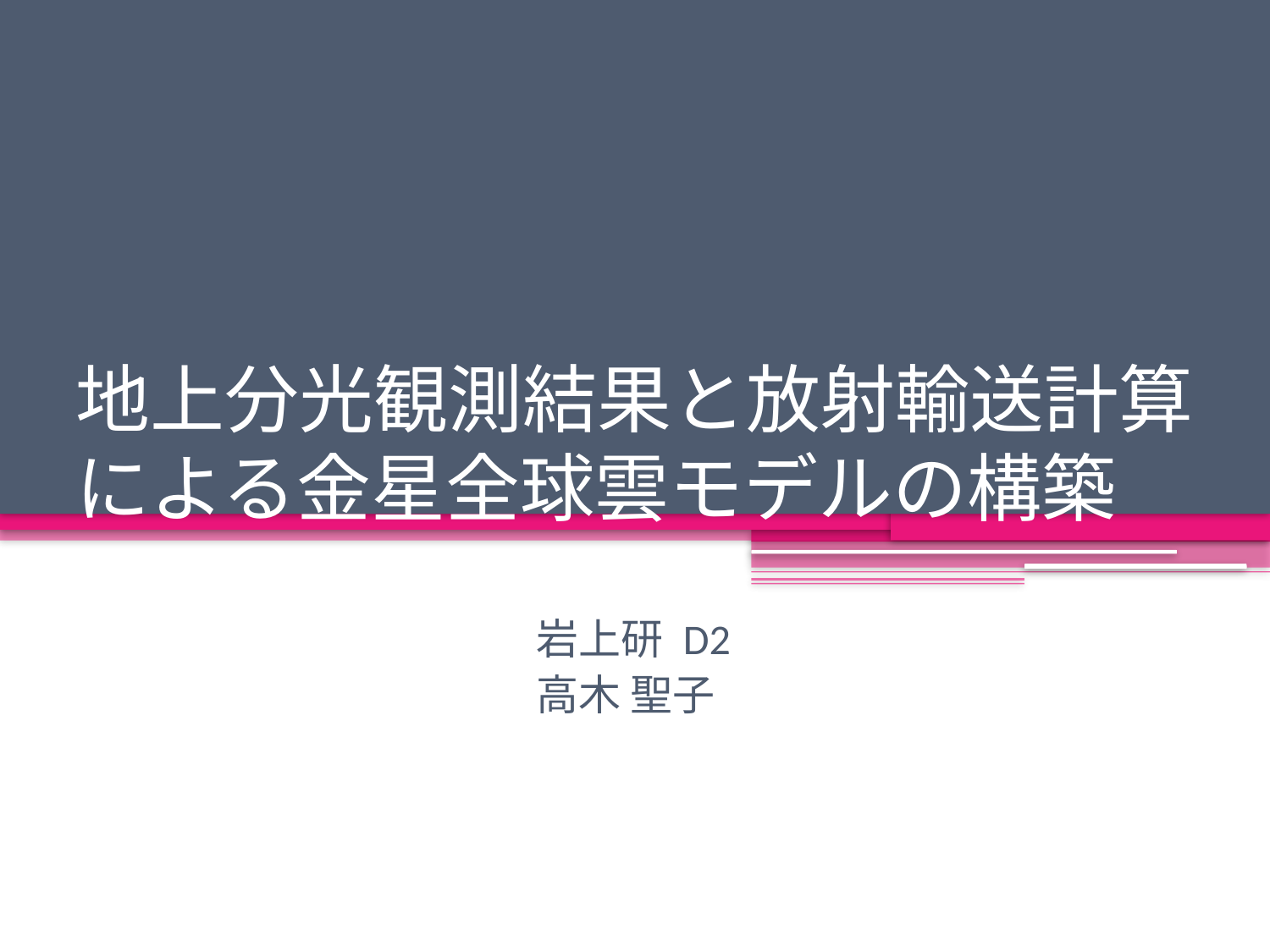

# 地上分光観測結果と放射輸送計算による金星全球雲モデルの構築
岩上研 D2
高木 聖子